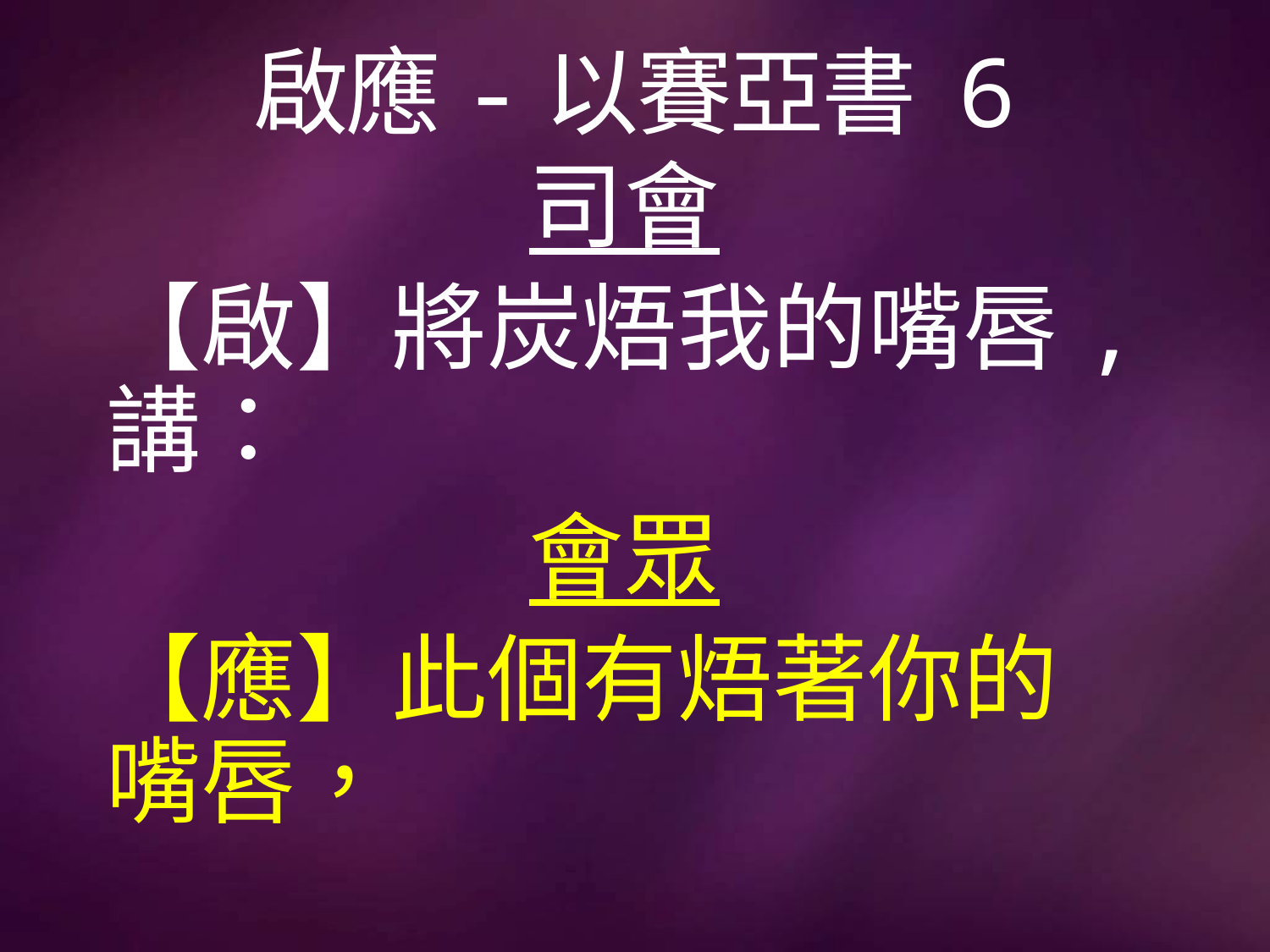

# 啟應-以賽亞書 6
司會
【啟】將炭焐我的嘴唇,講：

會眾
【應】此個有焐著你的嘴唇，